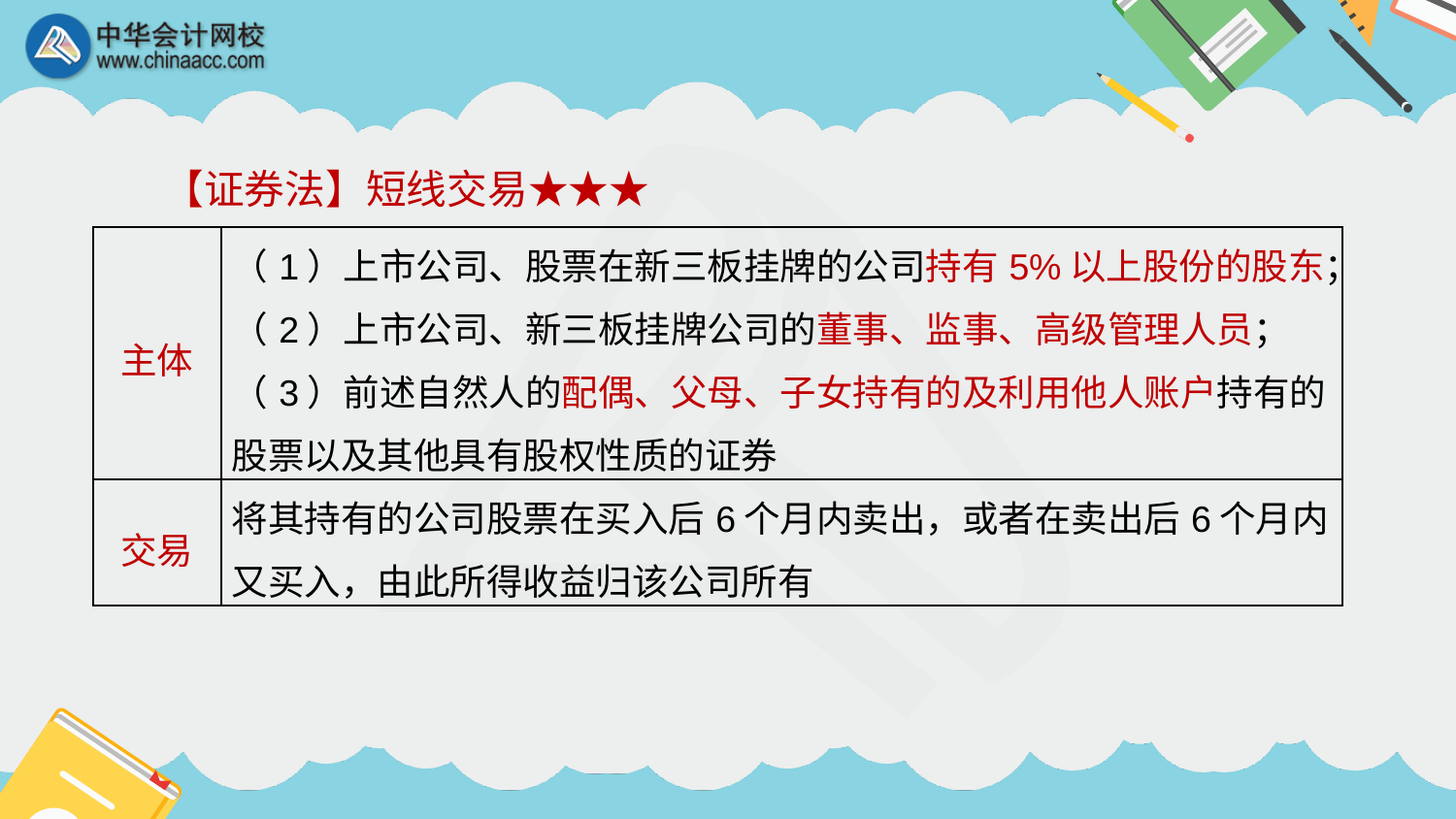

【证券法】短线交易★★★
| 主体 | （1）上市公司、股票在新三板挂牌的公司持有5%以上股份的股东； （2）上市公司、新三板挂牌公司的董事、监事、高级管理人员； （3）前述自然人的配偶、父母、子女持有的及利用他人账户持有的股票以及其他具有股权性质的证券 |
| --- | --- |
| 交易 | 将其持有的公司股票在买入后6个月内卖出，或者在卖出后6个月内又买入，由此所得收益归该公司所有 |